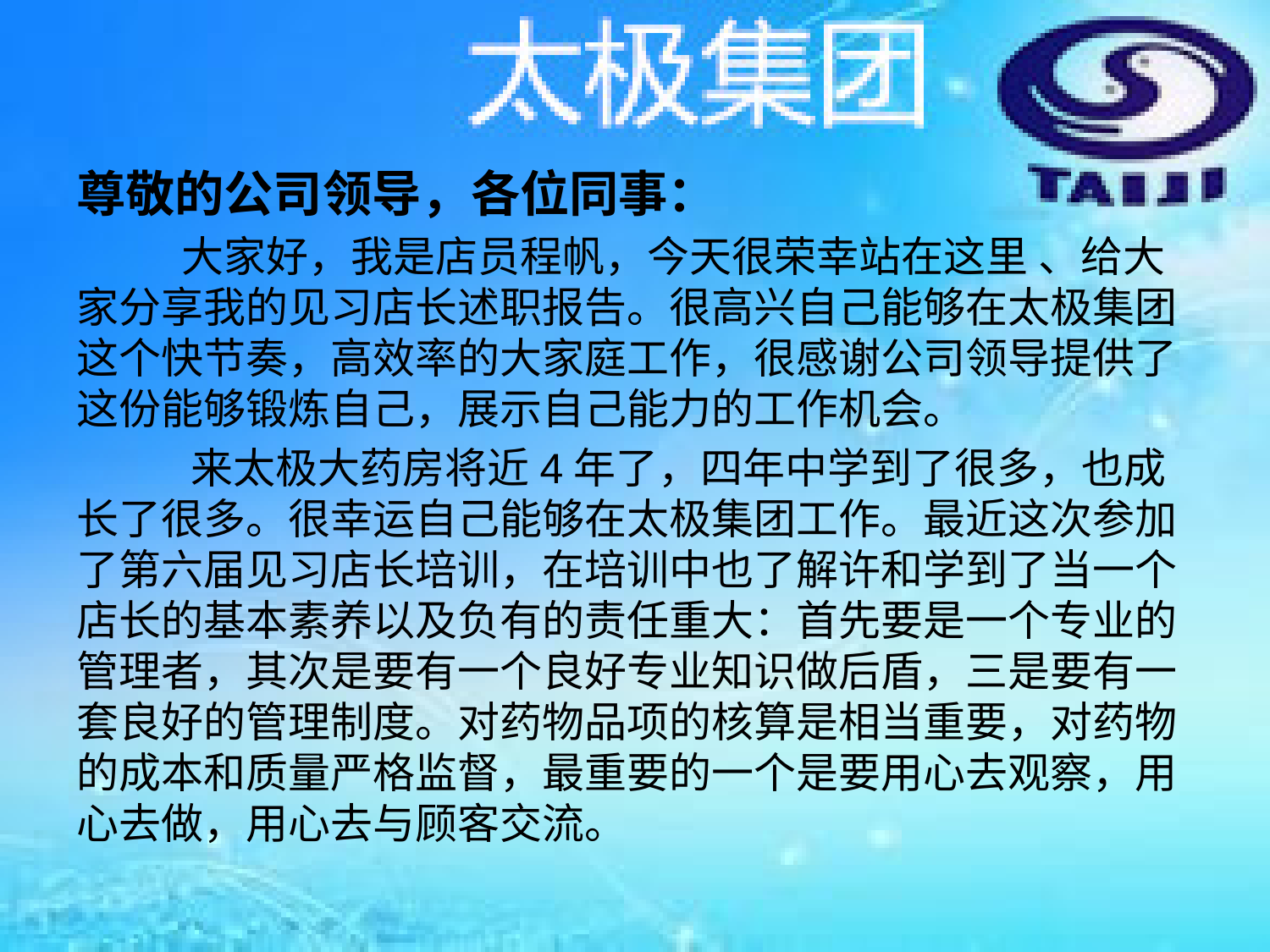

尊敬的公司领导，各位同事：
          大家好，我是店员程帆，今天很荣幸站在这里 、给大家分享我的见习店长述职报告。很高兴自己能够在太极集团这个快节奏，高效率的大家庭工作，很感谢公司领导提供了这份能够锻炼自己，展示自己能力的工作机会。
           来太极大药房将近4年了，四年中学到了很多，也成长了很多。很幸运自己能够在太极集团工作。最近这次参加了第六届见习店长培训，在培训中也了解许和学到了当一个店长的基本素养以及负有的责任重大：首先要是一个专业的管理者，其次是要有一个良好专业知识做后盾，三是要有一套良好的管理制度。对药物品项的核算是相当重要，对药物的成本和质量严格监督，最重要的一个是要用心去观察，用心去做，用心去与顾客交流。